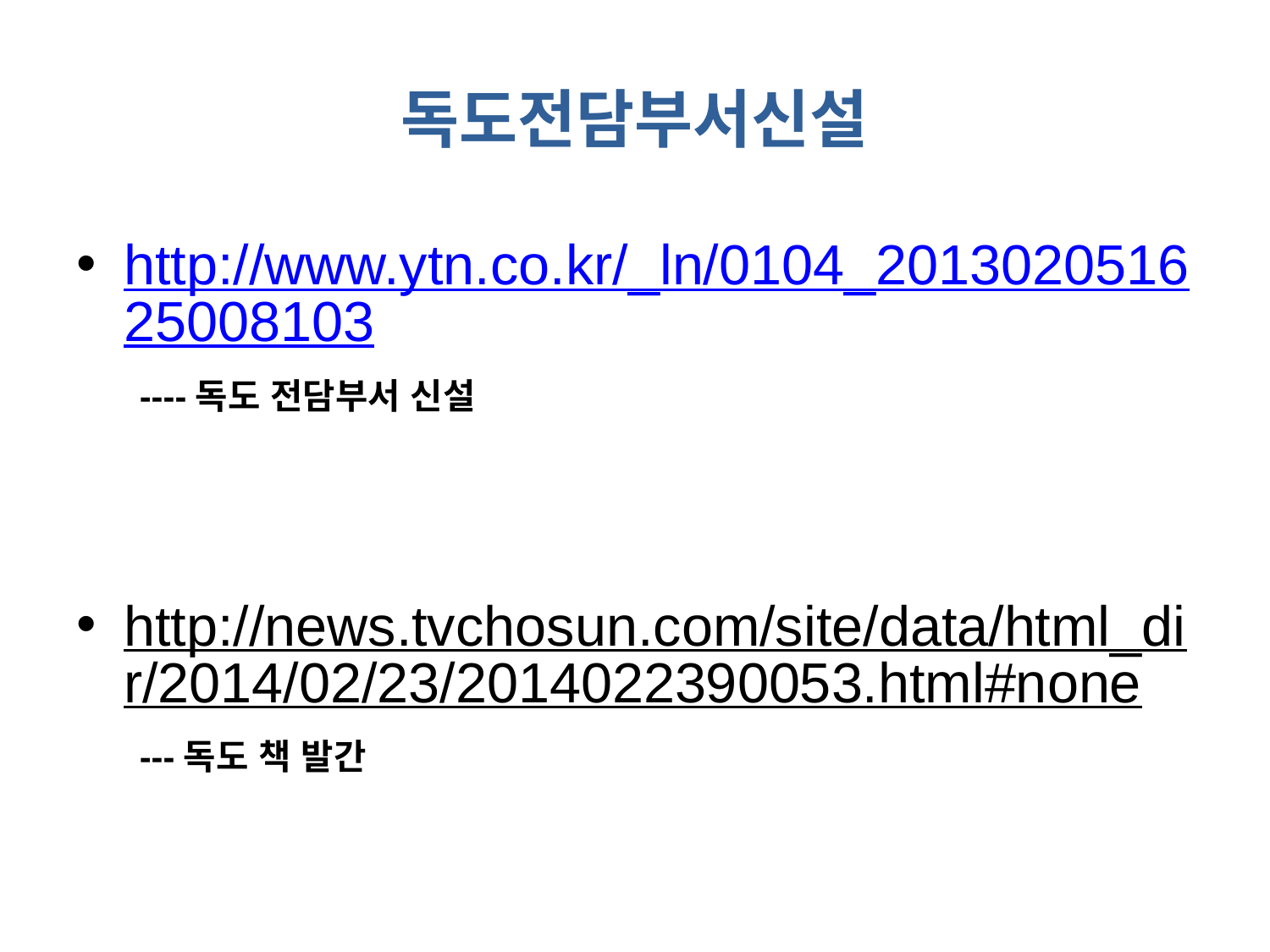

# 독도전담부서신설
http://www.ytn.co.kr/_ln/0104_201302051625008103 ----독도 전담부서 신설

http://news.tvchosun.com/site/data/html_dir/2014/02/23/2014022390053.html#none ---독도 책 발간